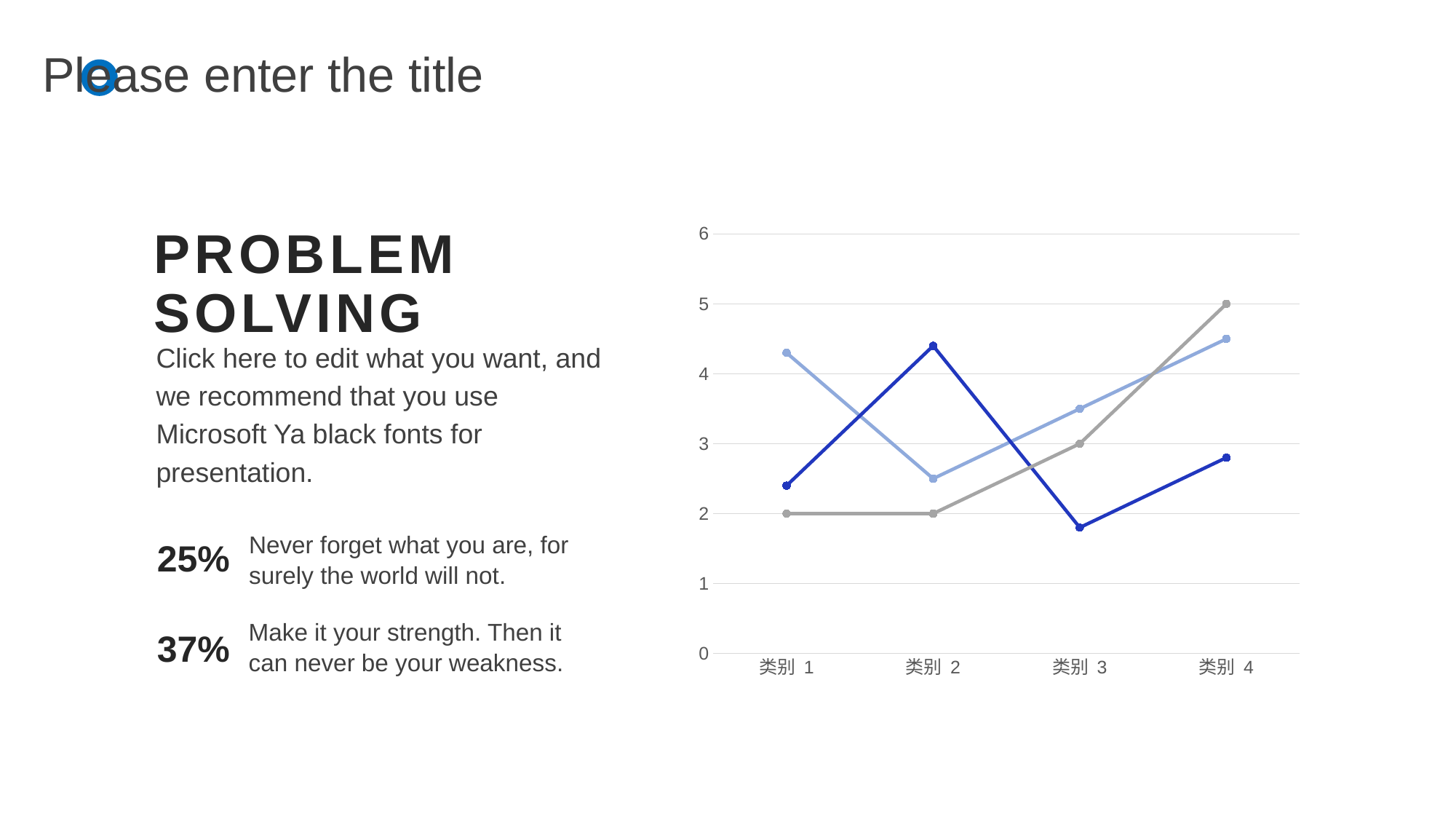

Please enter the title

### Chart

| Category | 系列 1 | 系列 2 | 系列 3 |
|---|---|---|---|
| 类别 1 | 4.3 | 2.4 | 2.0 |
| 类别 2 | 2.5 | 4.4 | 2.0 |
| 类别 3 | 3.5 | 1.8 | 3.0 |
| 类别 4 | 4.5 | 2.8 | 5.0 |
PROBLEM SOLVING
Click here to edit what you want, and we recommend that you use Microsoft Ya black fonts for presentation.
Never forget what you are, for surely the world will not.
25%
Make it your strength. Then it can never be your weakness.
37%